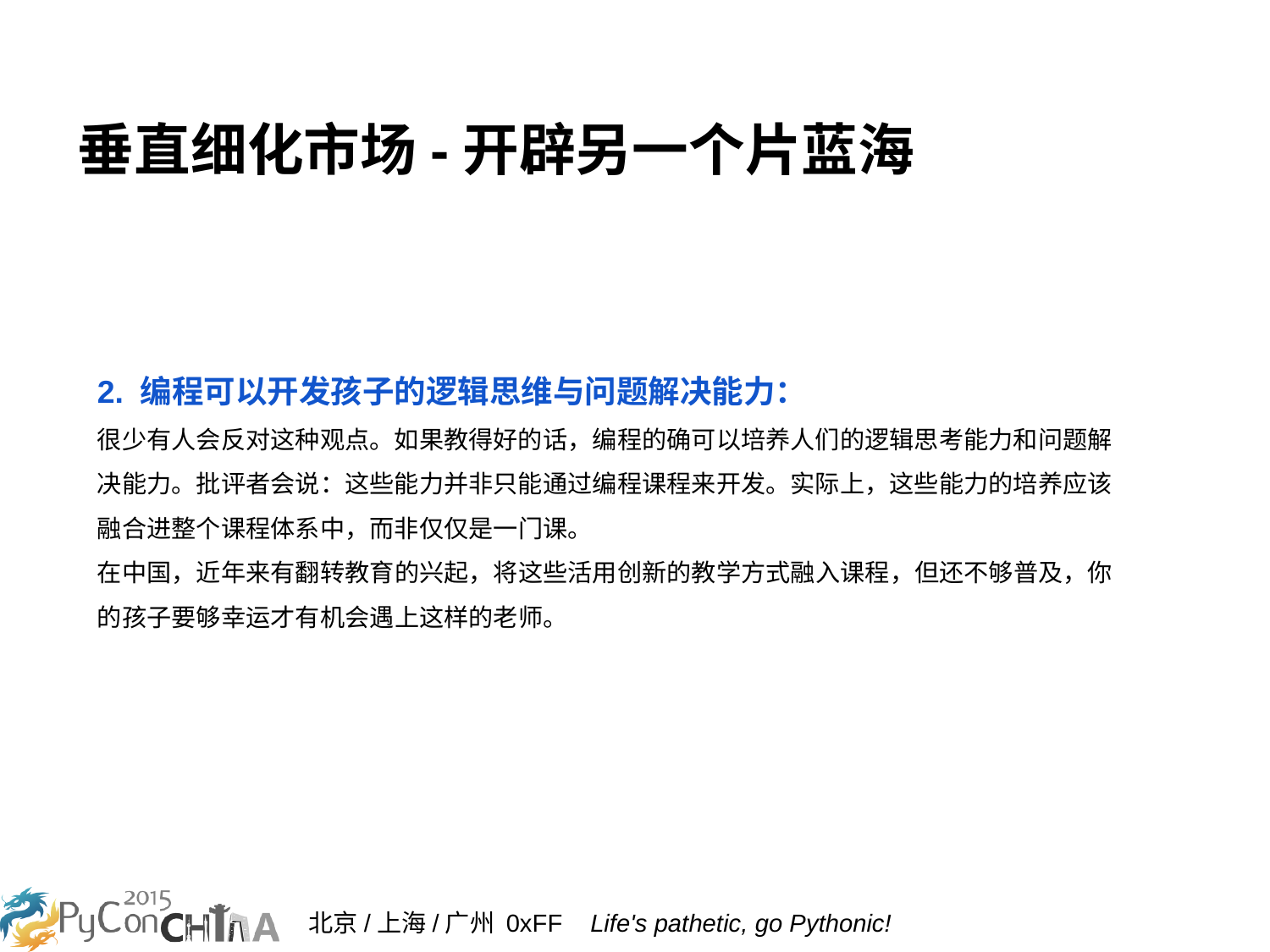

垂直细化市场-开辟另一个片蓝海
2. 编程可以开发孩子的逻辑思维与问题解决能力：
很少有人会反对这种观点。如果教得好的话，编程的确可以培养人们的逻辑思考能力和问题解决能力。批评者会说：这些能力并非只能通过编程课程来开发。实际上，这些能力的培养应该融合进整个课程体系中，而非仅仅是一门课。
在中国，近年来有翻转教育的兴起，将这些活用创新的教学方式融入课程，但还不够普及，你的孩子要够幸运才有机会遇上这样的老师。